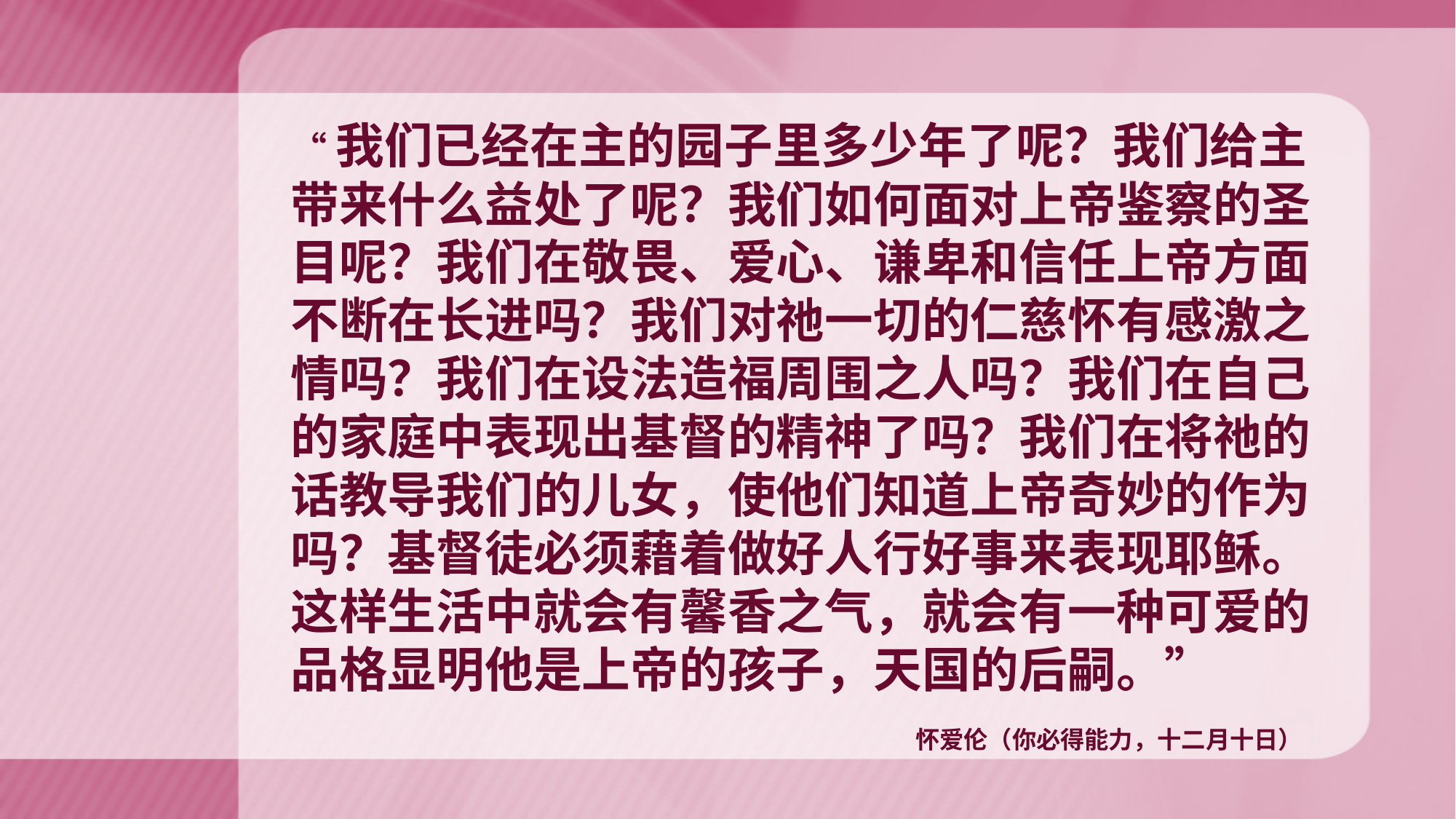

“我们已经在主的园子里多少年了呢？我们给主带来什么益处了呢？我们如何面对上帝鉴察的圣目呢？我们在敬畏、爱心、谦卑和信任上帝方面不断在长进吗？我们对祂一切的仁慈怀有感激之情吗？我们在设法造福周围之人吗？我们在自己的家庭中表现出基督的精神了吗？我们在将祂的话教导我们的儿女，使他们知道上帝奇妙的作为吗？基督徒必须藉着做好人行好事来表现耶稣。这样生活中就会有馨香之气，就会有一种可爱的品格显明他是上帝的孩子，天国的后嗣。”
怀爱伦（你必得能力，十二月十日）